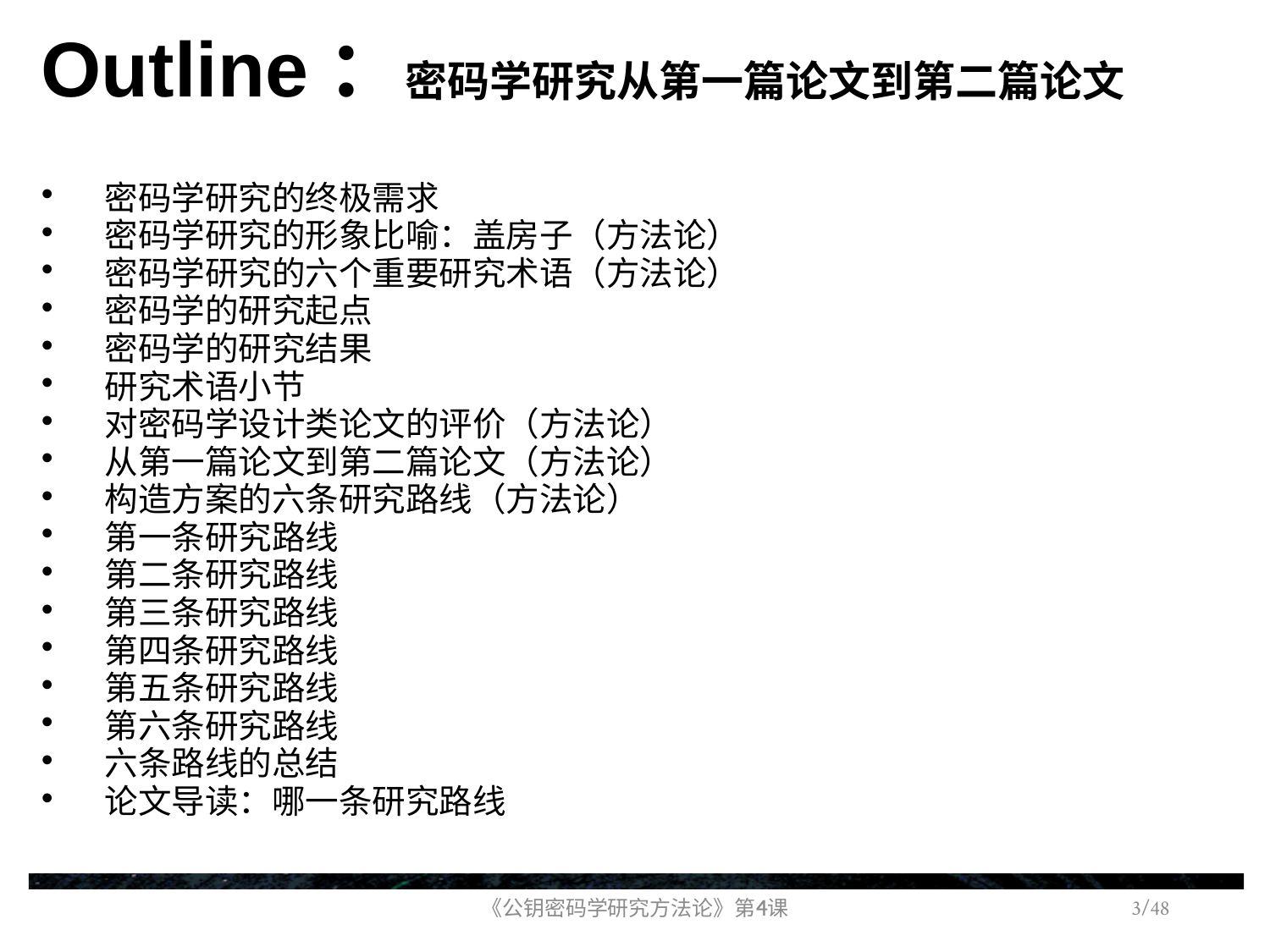

# Outline：密码学研究从第一篇论文到第二篇论文
密码学研究的终极需求
密码学研究的形象比喻：盖房子（方法论）
密码学研究的六个重要研究术语（方法论）
密码学的研究起点
密码学的研究结果
研究术语小节
对密码学设计类论文的评价（方法论）
从第一篇论文到第二篇论文（方法论）
构造方案的六条研究路线（方法论）
第一条研究路线
第二条研究路线
第三条研究路线
第四条研究路线
第五条研究路线
第六条研究路线
六条路线的总结
论文导读：哪一条研究路线
《公钥密码学研究方法论》第4课
3/48